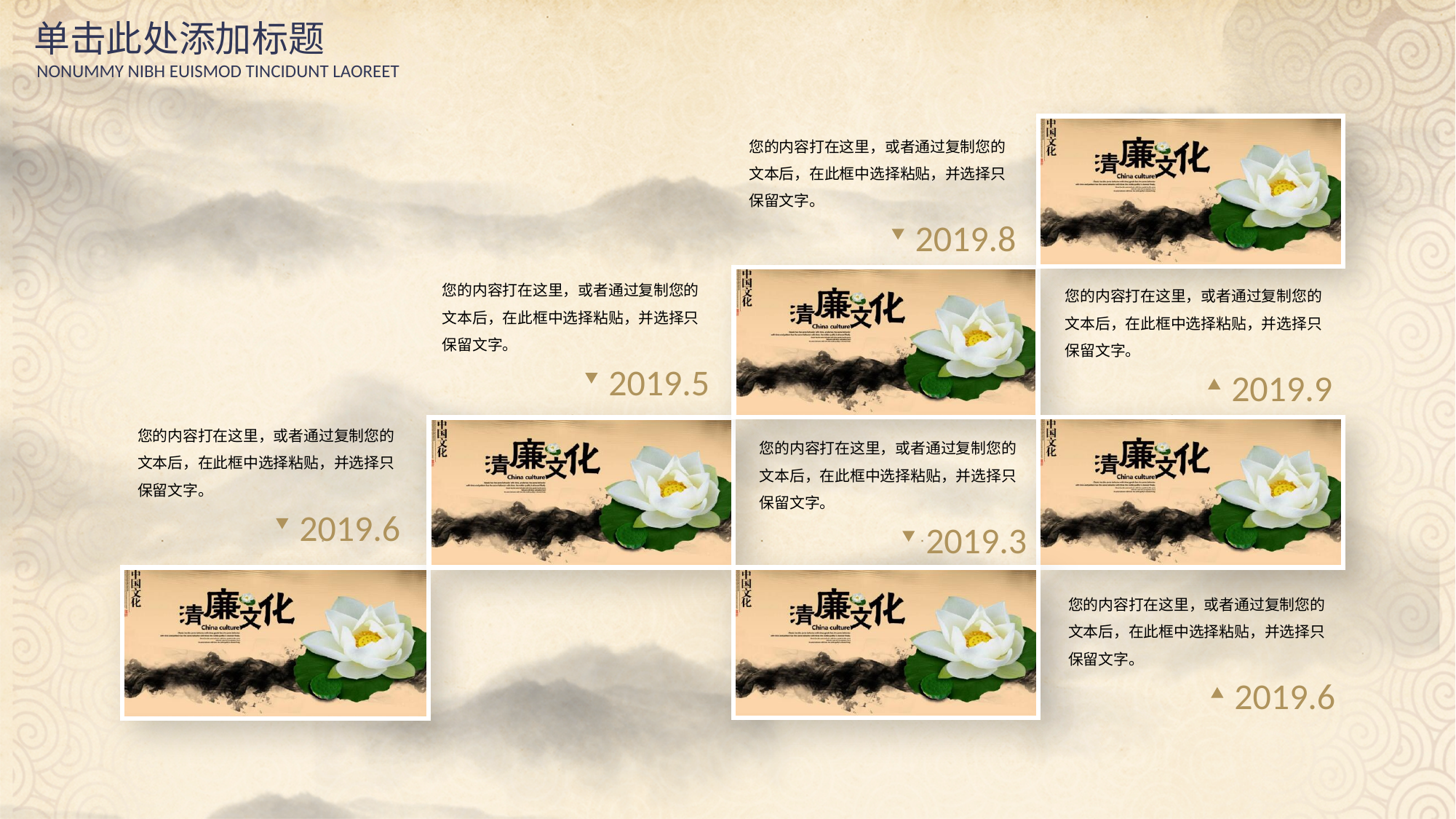

单击此处添加标题
NONUMMY NIBH EUISMOD TINCIDUNT LAOREET

您的内容打在这里，或者通过复制您的文本后，在此框中选择粘贴，并选择只保留文字。
2019.8

您的内容打在这里，或者通过复制您的文本后，在此框中选择粘贴，并选择只保留文字。

您的内容打在这里，或者通过复制您的文本后，在此框中选择粘贴，并选择只保留文字。
2019.5
2019.9

您的内容打在这里，或者通过复制您的文本后，在此框中选择粘贴，并选择只保留文字。

您的内容打在这里，或者通过复制您的文本后，在此框中选择粘贴，并选择只保留文字。
2019.6
2019.3

您的内容打在这里，或者通过复制您的文本后，在此框中选择粘贴，并选择只保留文字。
2019.6